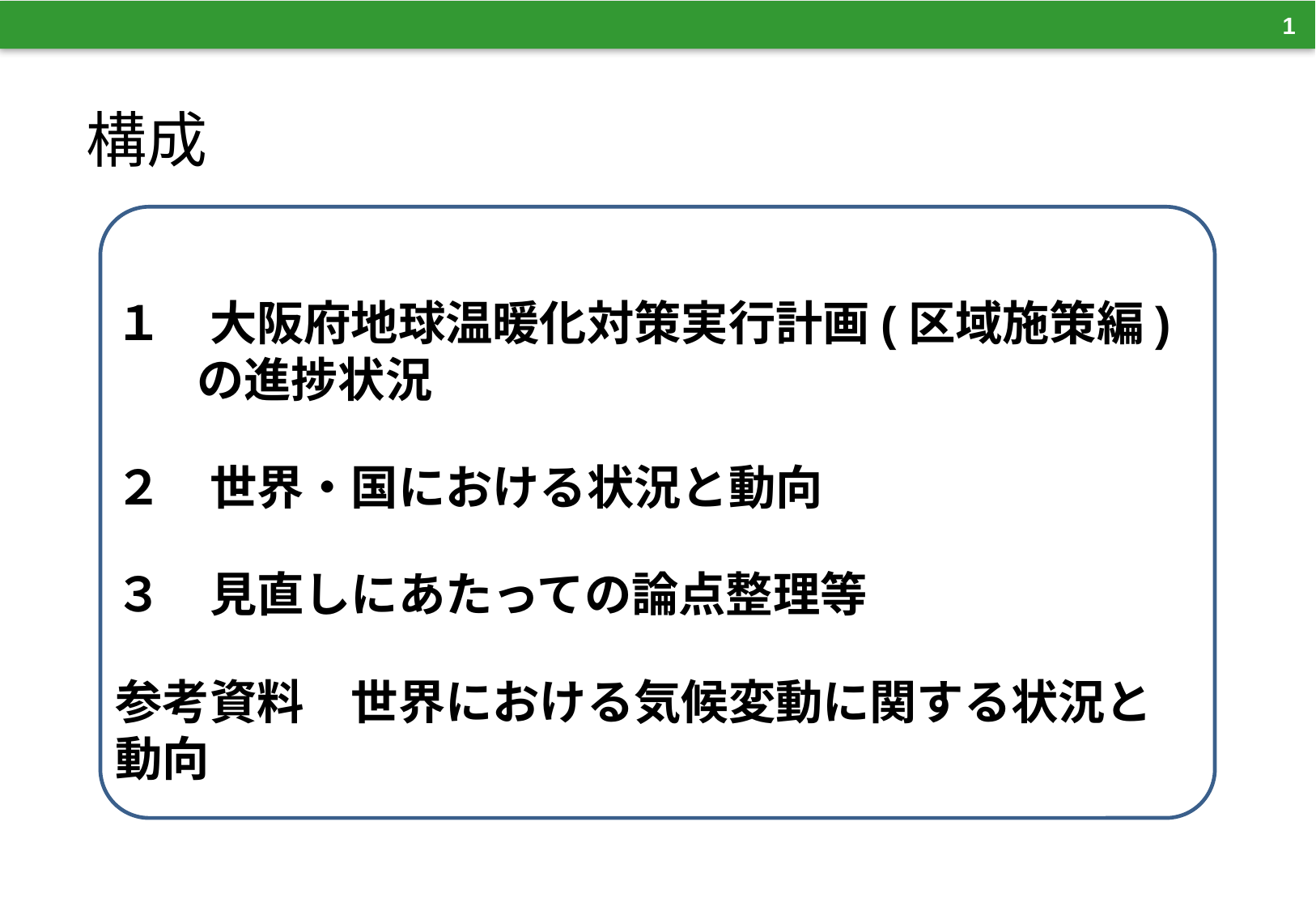

1

# 構成

１　大阪府地球温暖化対策実行計画(区域施策編)の進捗状況
２　世界・国における状況と動向
３　見直しにあたっての論点整理等
参考資料　世界における気候変動に関する状況と動向